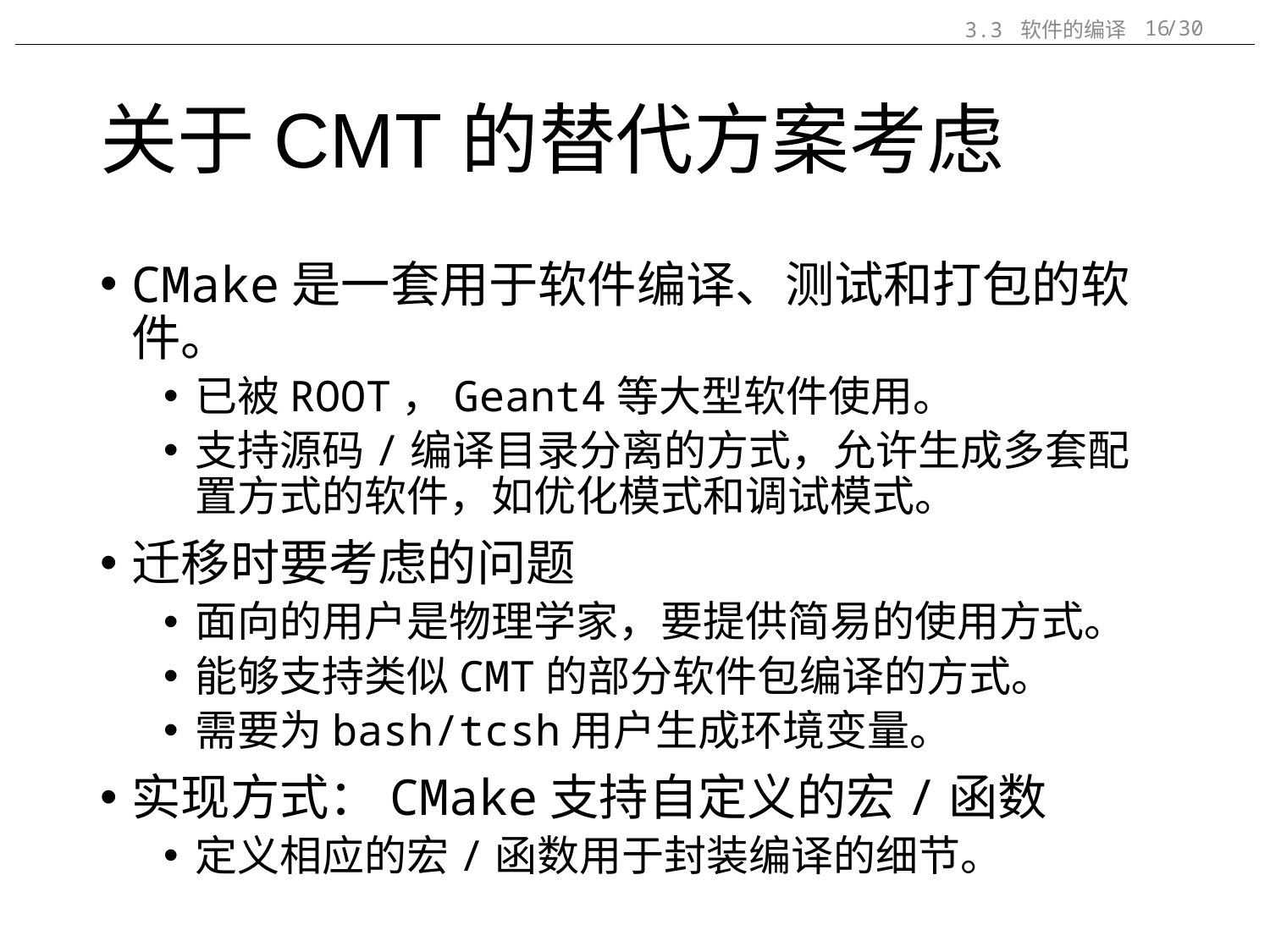

3.3 软件的编译
/30
16
# 关于CMT的替代方案考虑
CMake是一套用于软件编译、测试和打包的软件。
已被ROOT，Geant4等大型软件使用。
支持源码/编译目录分离的方式，允许生成多套配置方式的软件，如优化模式和调试模式。
迁移时要考虑的问题
面向的用户是物理学家，要提供简易的使用方式。
能够支持类似CMT的部分软件包编译的方式。
需要为bash/tcsh用户生成环境变量。
实现方式：CMake支持自定义的宏/函数
定义相应的宏/函数用于封装编译的细节。